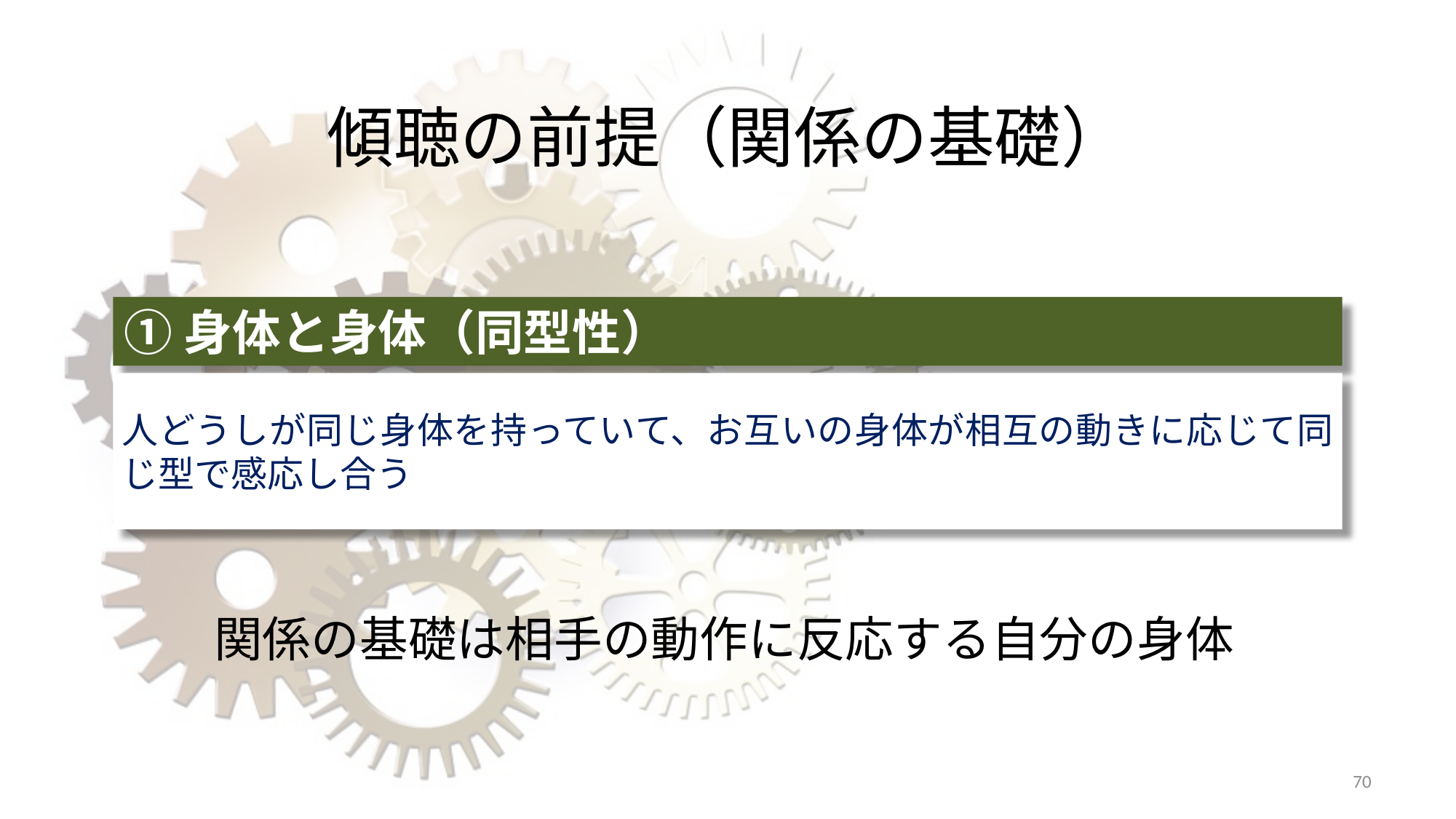

傾聴の前提（関係の基礎）
①身体と身体（同型性）
人どうしが同じ身体を持っていて、お互いの身体が相互の動きに応じて同じ型で感応し合う
関係の基礎は相手の動作に反応する自分の身体
70